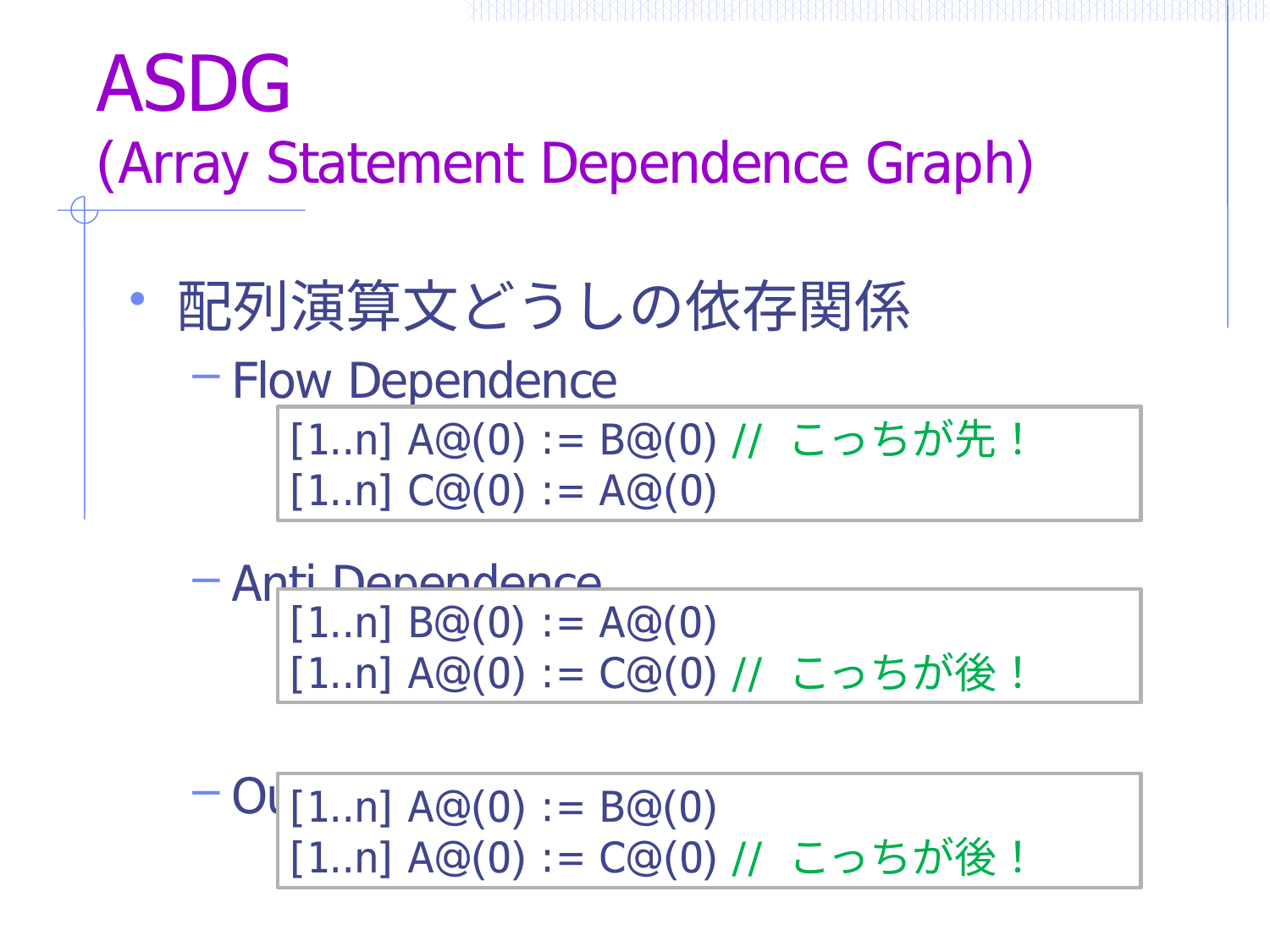

# ASDG (Array Statement Dependence Graph)
配列演算文どうしの依存関係
Flow Dependence

Anti Dependence

Output Dependence
[1..n] A@(0) := B@(0) // こっちが先！
[1..n] C@(0) := A@(0)
[1..n] B@(0) := A@(0)
[1..n] A@(0) := C@(0) // こっちが後！
[1..n] A@(0) := B@(0)
[1..n] A@(0) := C@(0) // こっちが後！